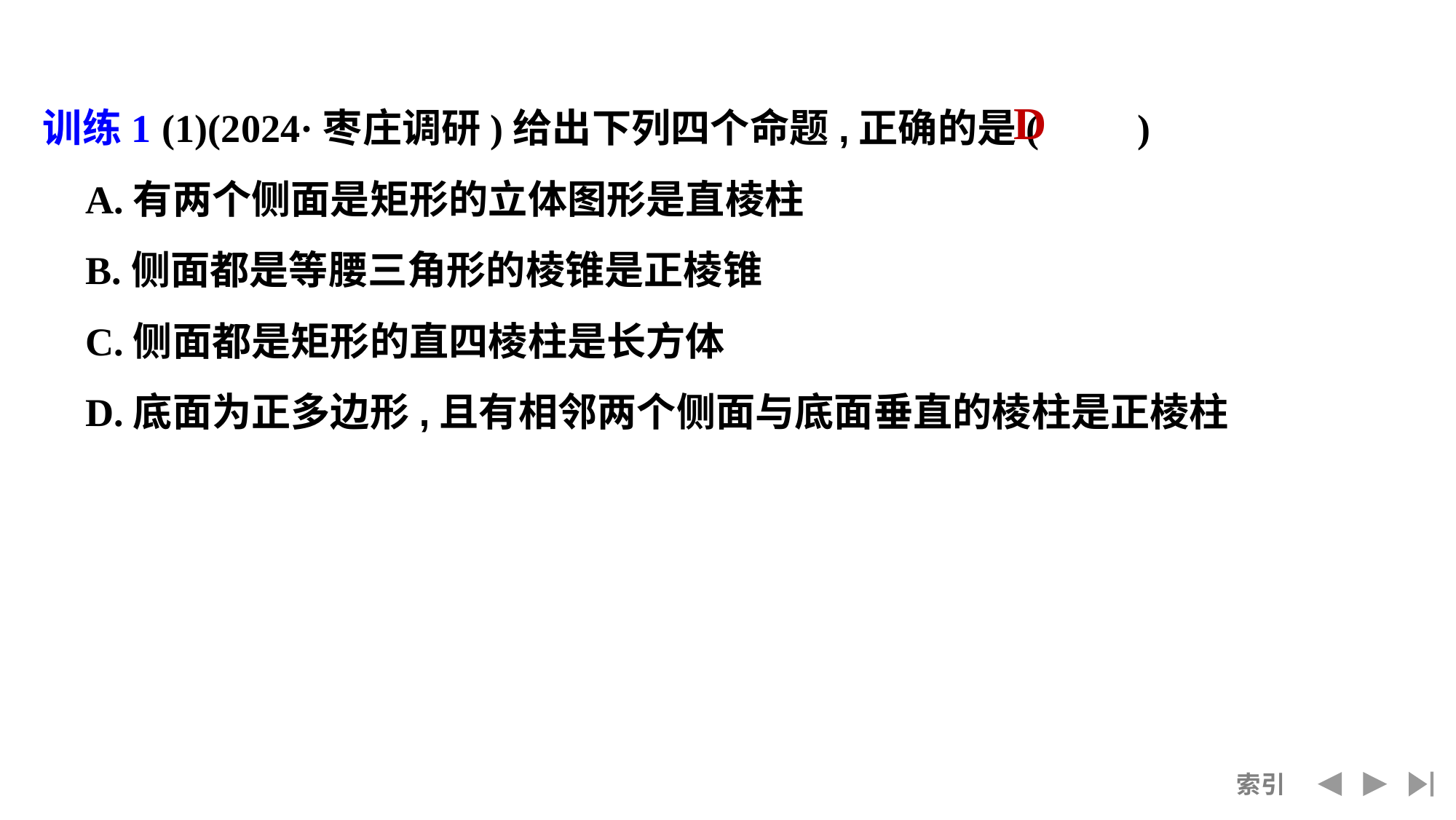

训练1 (1)(2024·枣庄调研)给出下列四个命题,正确的是(　　)
	A.有两个侧面是矩形的立体图形是直棱柱
	B.侧面都是等腰三角形的棱锥是正棱锥
	C.侧面都是矩形的直四棱柱是长方体
	D.底面为正多边形,且有相邻两个侧面与底面垂直的棱柱是正棱柱
D